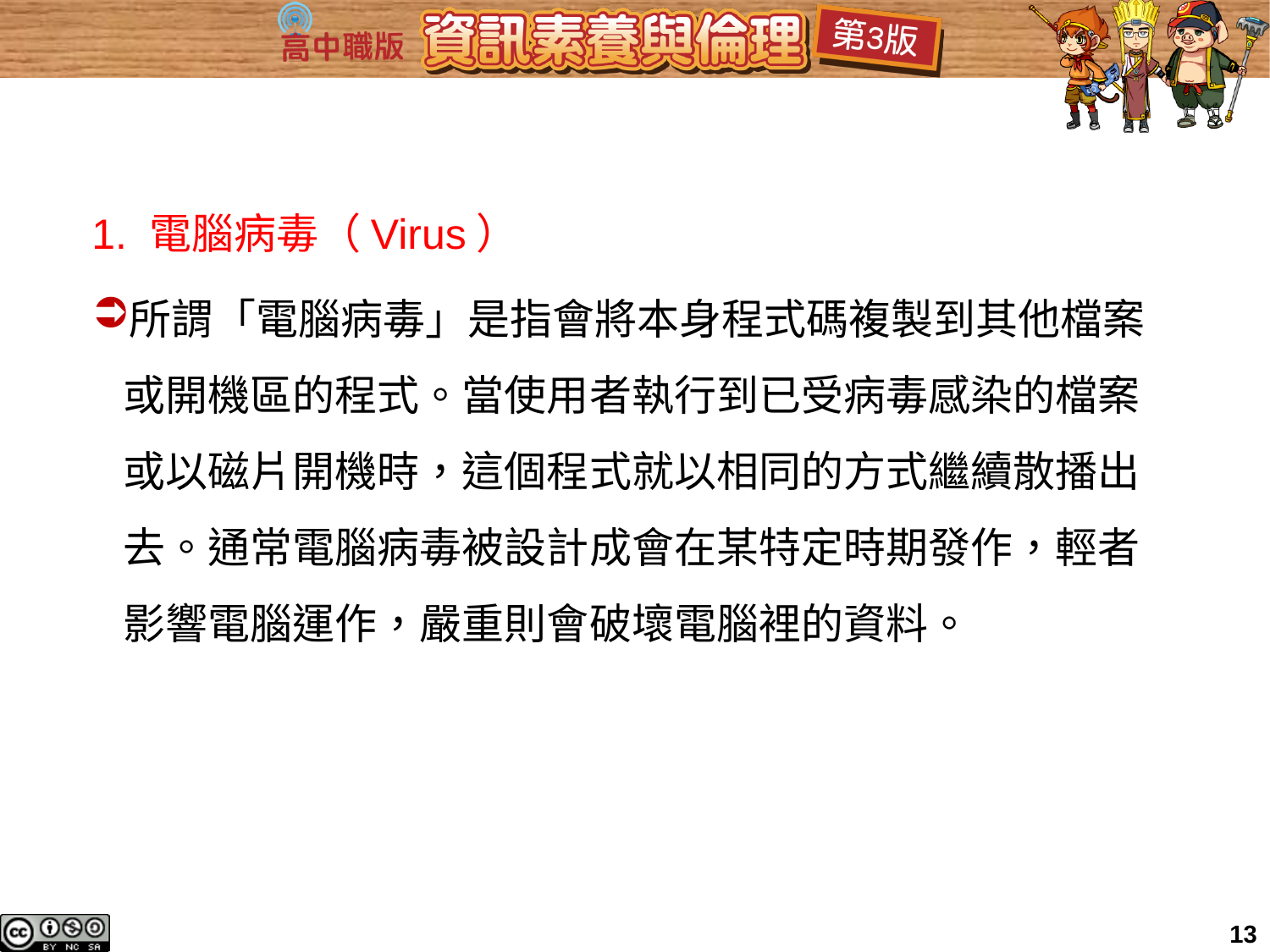

1. 電腦病毒（Virus）
所謂「電腦病毒」是指會將本身程式碼複製到其他檔案或開機區的程式。當使用者執行到已受病毒感染的檔案或以磁片開機時，這個程式就以相同的方式繼續散播出去。通常電腦病毒被設計成會在某特定時期發作，輕者影響電腦運作，嚴重則會破壞電腦裡的資料。
13